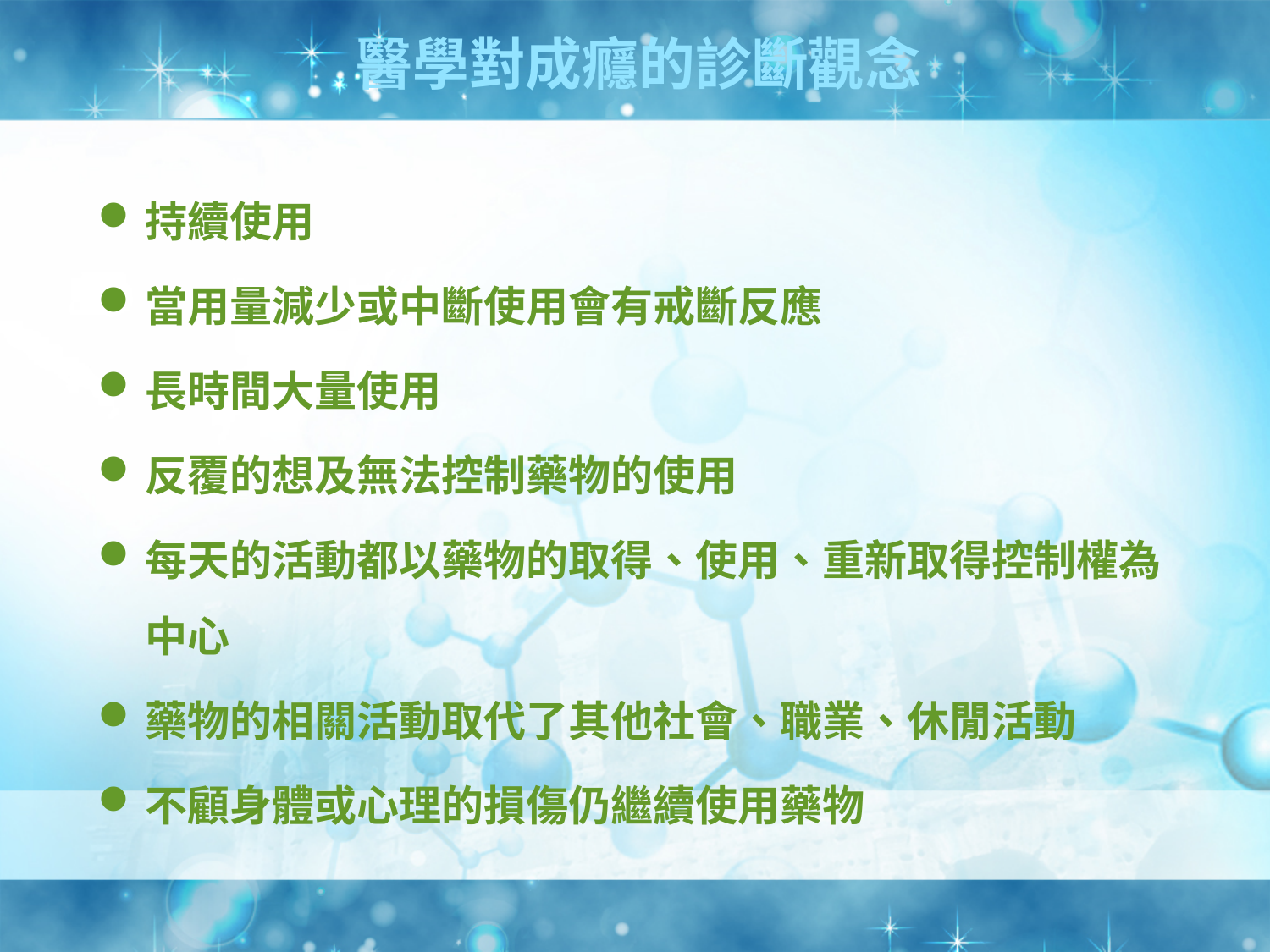

醫學對成癮的診斷觀念
持續使用
當用量減少或中斷使用會有戒斷反應
長時間大量使用
反覆的想及無法控制藥物的使用
每天的活動都以藥物的取得、使用、重新取得控制權為中心
藥物的相關活動取代了其他社會、職業、休閒活動
不顧身體或心理的損傷仍繼續使用藥物